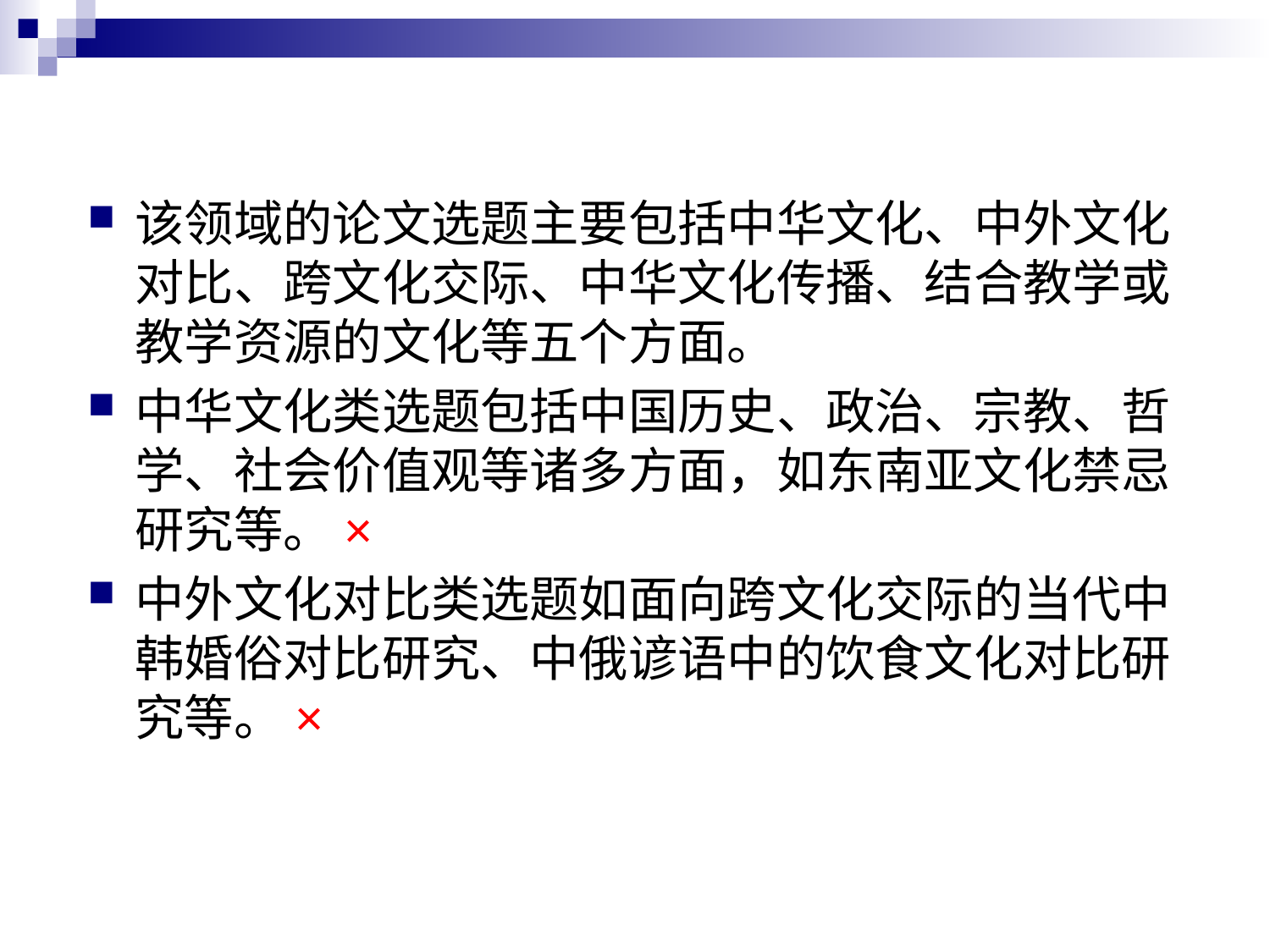

该领域的论文选题主要包括中华文化、中外文化对比、跨文化交际、中华文化传播、结合教学或教学资源的文化等五个方面。
中华文化类选题包括中国历史、政治、宗教、哲学、社会价值观等诸多方面，如东南亚文化禁忌研究等。×
中外文化对比类选题如面向跨文化交际的当代中韩婚俗对比研究、中俄谚语中的饮食文化对比研究等。×